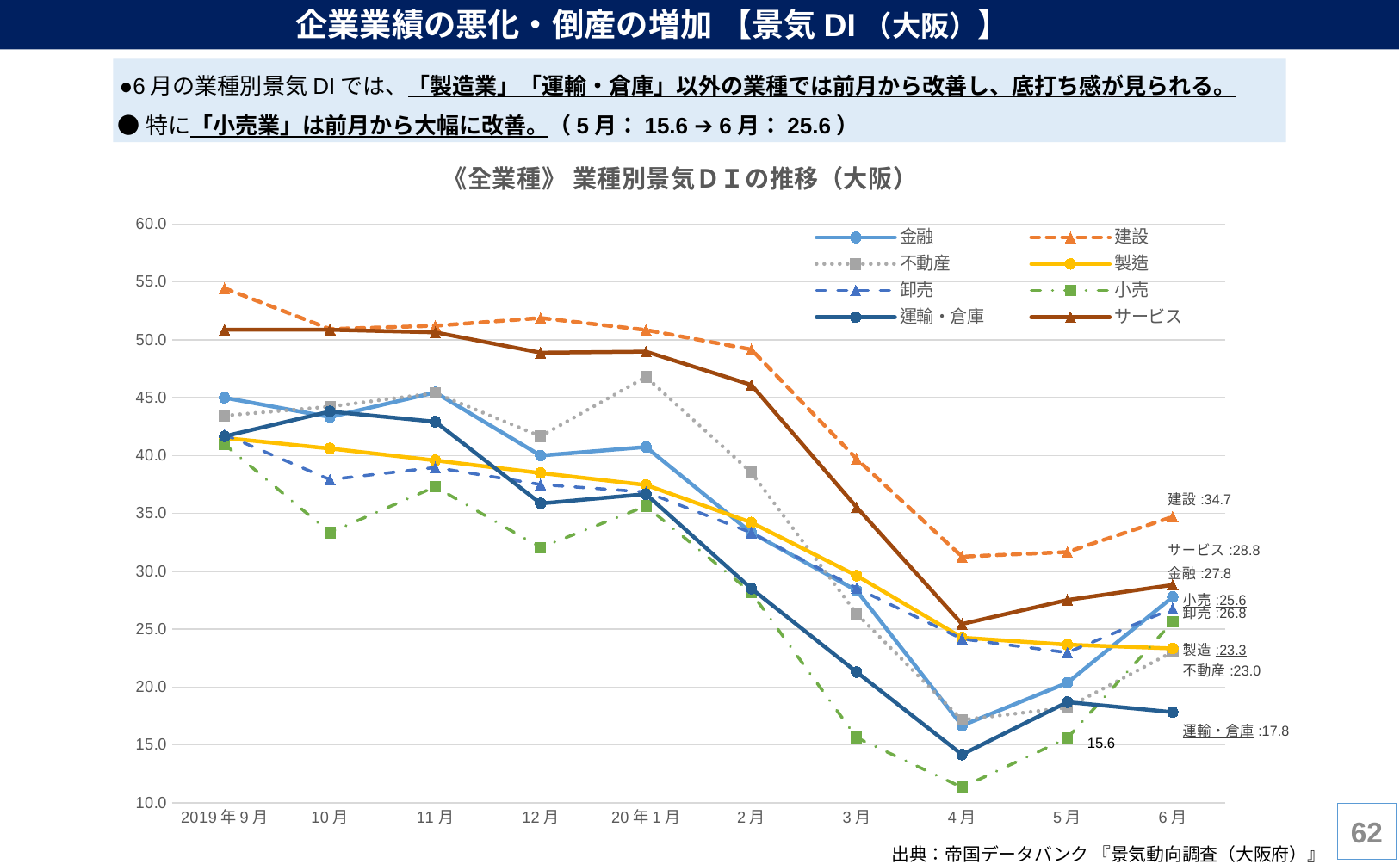

企業業績の悪化・倒産の増加 【景気DI（大阪）】
 ●6月の業種別景気DIでは、「製造業」「運輸・倉庫」以外の業種では前月から改善し、底打ち感が見られる。
 ●特に「小売業」は前月から大幅に改善。（5月：15.6 ➔ 6月：25.6）

### Chart: 《全業種》 業種別景気ＤＩの推移（大阪）

| Category |  |  |  |  |  |  |  |  |
|---|---|---|---|---|---|---|---|---|
| 2019年9月 | 45.0 | 54.4573643410853 | 43.452380952381 | 41.5273132664437 | 41.8172690763052 | 40.9722222222222 | 41.6666666666667 | 50.8838383838384 |
| 10月 | 43.3333333333333 | 50.936329588015 | 44.2307692307692 | 40.6080347448426 | 37.9276637341153 | 33.3333333333333 | 43.8095238095238 | 50.8706467661692 |
| 11月 | 45.4545454545455 | 51.2152777777778 | 45.4022988505747 | 39.5833333333333 | 38.9705882352941 | 37.3015873015873 | 42.9292929292929 | 50.6459948320413 |
| 12月 | 40.0 | 51.8900343642612 | 41.6666666666667 | 38.494623655914 | 37.5 | 32.0512820512821 | 35.8585858585859 | 48.8888888888889 |
| 20年1月 | 40.7407407407407 | 50.8503401360544 | 46.7948717948718 | 37.4608150470219 | 36.8471035137702 | 35.632183908046 | 36.6666666666667 | 48.9821882951654 |
| 2月 | 33.3333333333333 | 49.1666666666667 | 38.5416666666667 | 34.2105263157895 | 33.3333333333333 | 28.1609195402299 | 28.5087719298246 | 46.1070559610706 |
| 3月 | 28.3333333333333 | 39.7196261682243 | 26.3440860215054 | 29.6239837398374 | 28.5388127853881 | 15.625 | 21.2962962962963 | 35.5324074074074 |
| 4月 | 16.6666666666667 | 31.267217630854 | 17.156862745098 | 24.2690058479532 | 24.1578014184397 | 11.3333333333333 | 14.1666666666667 | 25.4444444444444 |
| 5月 | 20.3703703703704 | 31.6666666666667 | 18.2291666666667 | 23.6607142857143 | 22.976501305483 | 15.5913978494624 | 18.6991869918699 | 27.5219298245614 |
| 6月 | 27.7777777777778 | 34.7094801223242 | 23.0392156862745 | 23.3333333333333 | 26.7790262172285 | 25.6410256410256 | 17.8294573643411 | 28.8194444444444 |
15.6
62
出典：帝国データバンク 『景気動向調査（大阪府）』